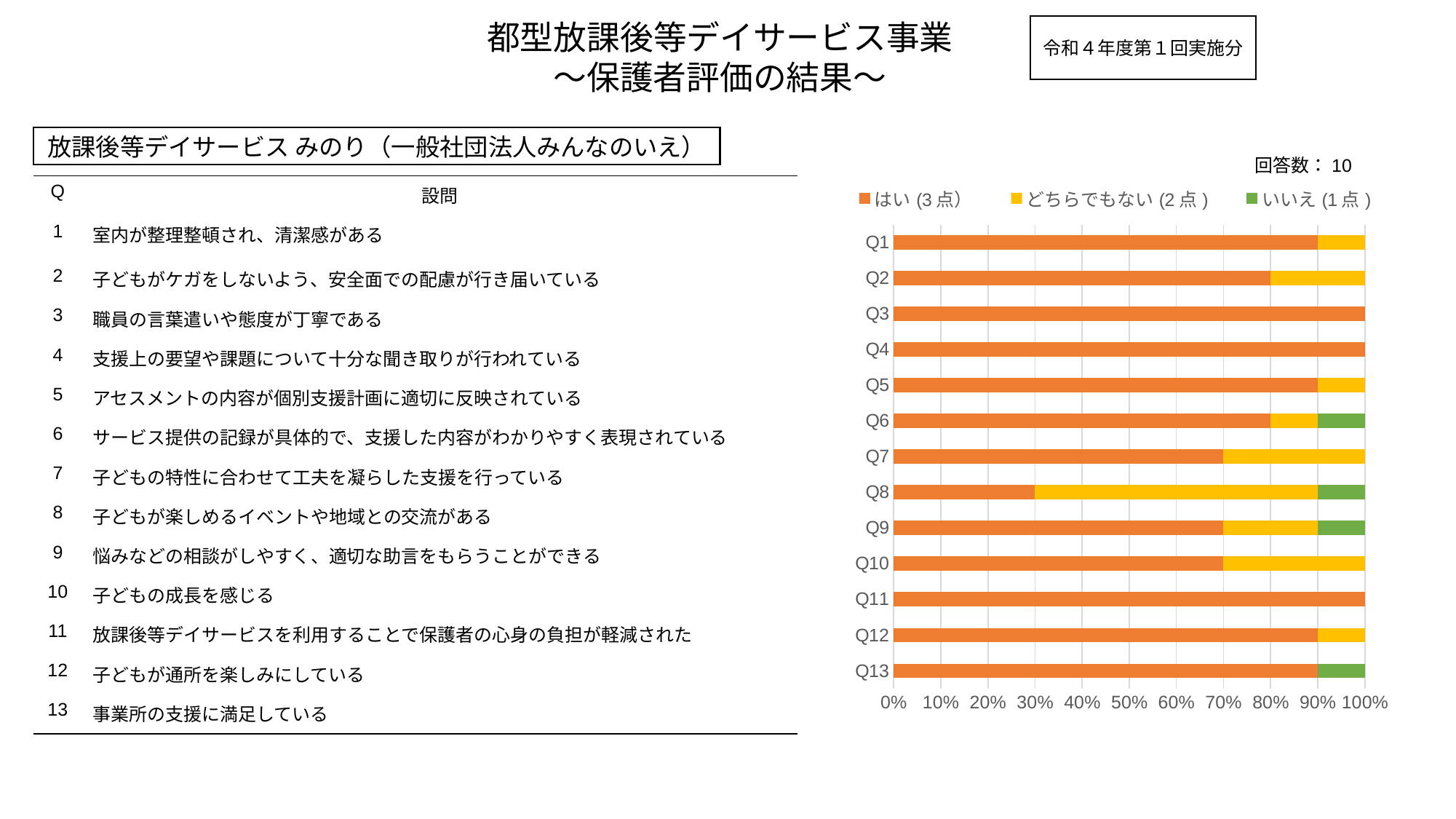

都型放課後等デイサービス事業
～保護者評価の結果～
令和４年度第１回実施分
放課後等デイサービス みのり（一般社団法人みんなのいえ）

### Chart

| Category | はい(3点） | どちらでもない(2点) | いいえ(1点) |
|---|---|---|---|
| Q13 | 9.0 | 0.0 | 1.0 |
| Q12 | 9.0 | 1.0 | 0.0 |
| Q11 | 10.0 | 0.0 | 0.0 |
| Q10 | 7.0 | 3.0 | 0.0 |
| Q9 | 7.0 | 2.0 | 1.0 |
| Q8 | 3.0 | 6.0 | 1.0 |
| Q7 | 7.0 | 3.0 | 0.0 |
| Q6 | 8.0 | 1.0 | 1.0 |
| Q5 | 9.0 | 1.0 | 0.0 |
| Q4 | 10.0 | 0.0 | 0.0 |
| Q3 | 10.0 | 0.0 | 0.0 |
| Q2 | 8.0 | 2.0 | 0.0 |
| Q1 | 9.0 | 1.0 | 0.0 |
回答数：10
| Q | 設問 |
| --- | --- |
| 1 | 室内が整理整頓され、清潔感がある |
| 2 | 子どもがケガをしないよう、安全面での配慮が行き届いている |
| 3 | 職員の言葉遣いや態度が丁寧である |
| 4 | 支援上の要望や課題について十分な聞き取りが行われている |
| 5 | アセスメントの内容が個別支援計画に適切に反映されている |
| 6 | サービス提供の記録が具体的で、支援した内容がわかりやすく表現されている |
| 7 | 子どもの特性に合わせて工夫を凝らした支援を行っている |
| 8 | 子どもが楽しめるイベントや地域との交流がある |
| 9 | 悩みなどの相談がしやすく、適切な助言をもらうことができる |
| 10 | 子どもの成長を感じる |
| 11 | 放課後等デイサービスを利用することで保護者の心身の負担が軽減された |
| 12 | 子どもが通所を楽しみにしている |
| 13 | 事業所の支援に満足している |